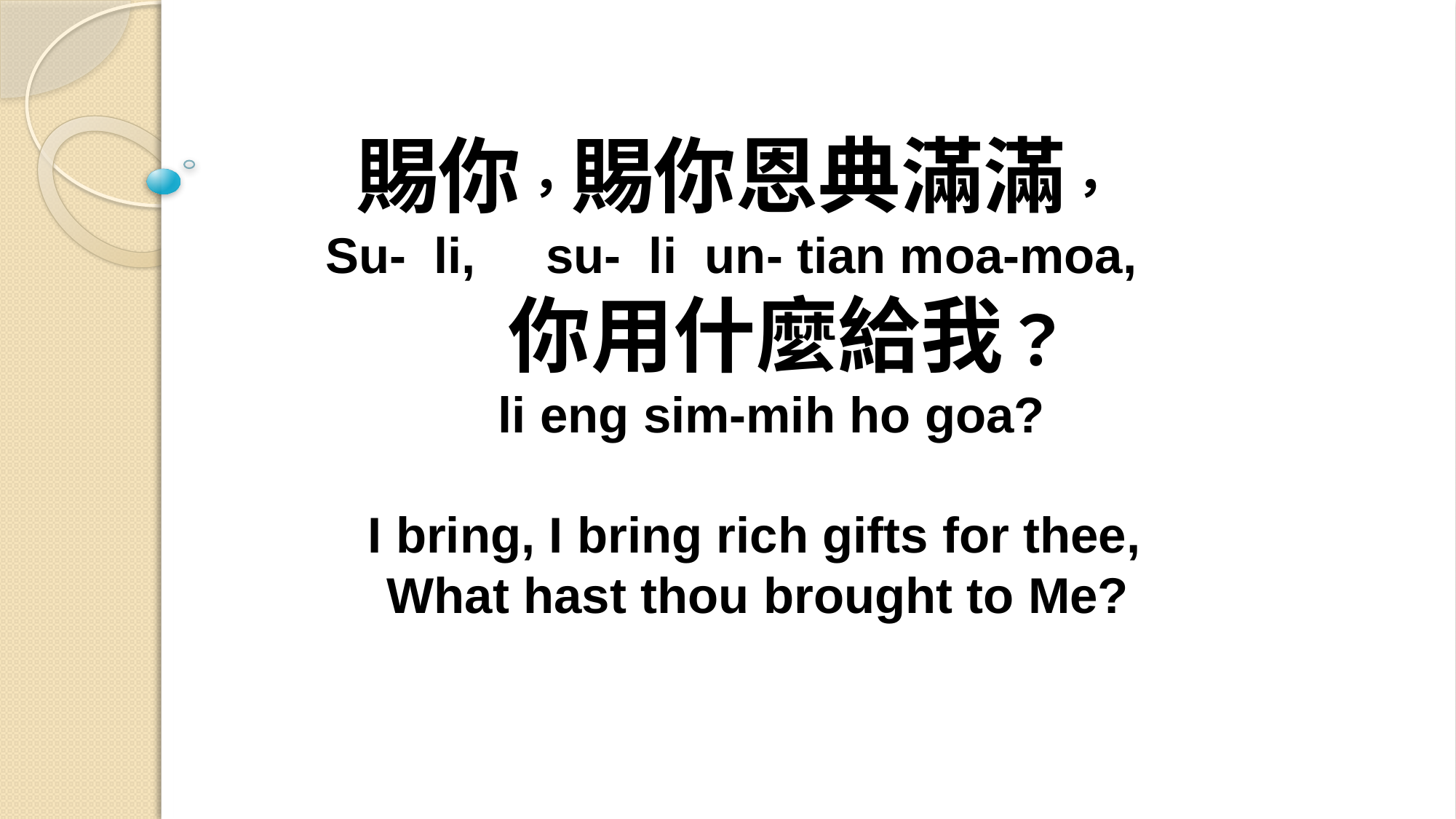

# 賜你，賜你恩典滿滿， Su-  li,     su-  li  un- tian moa-moa, 你用什麼給我？ li eng sim-mih ho goa? I bring, I bring rich gifts for thee, What hast thou brought to Me?